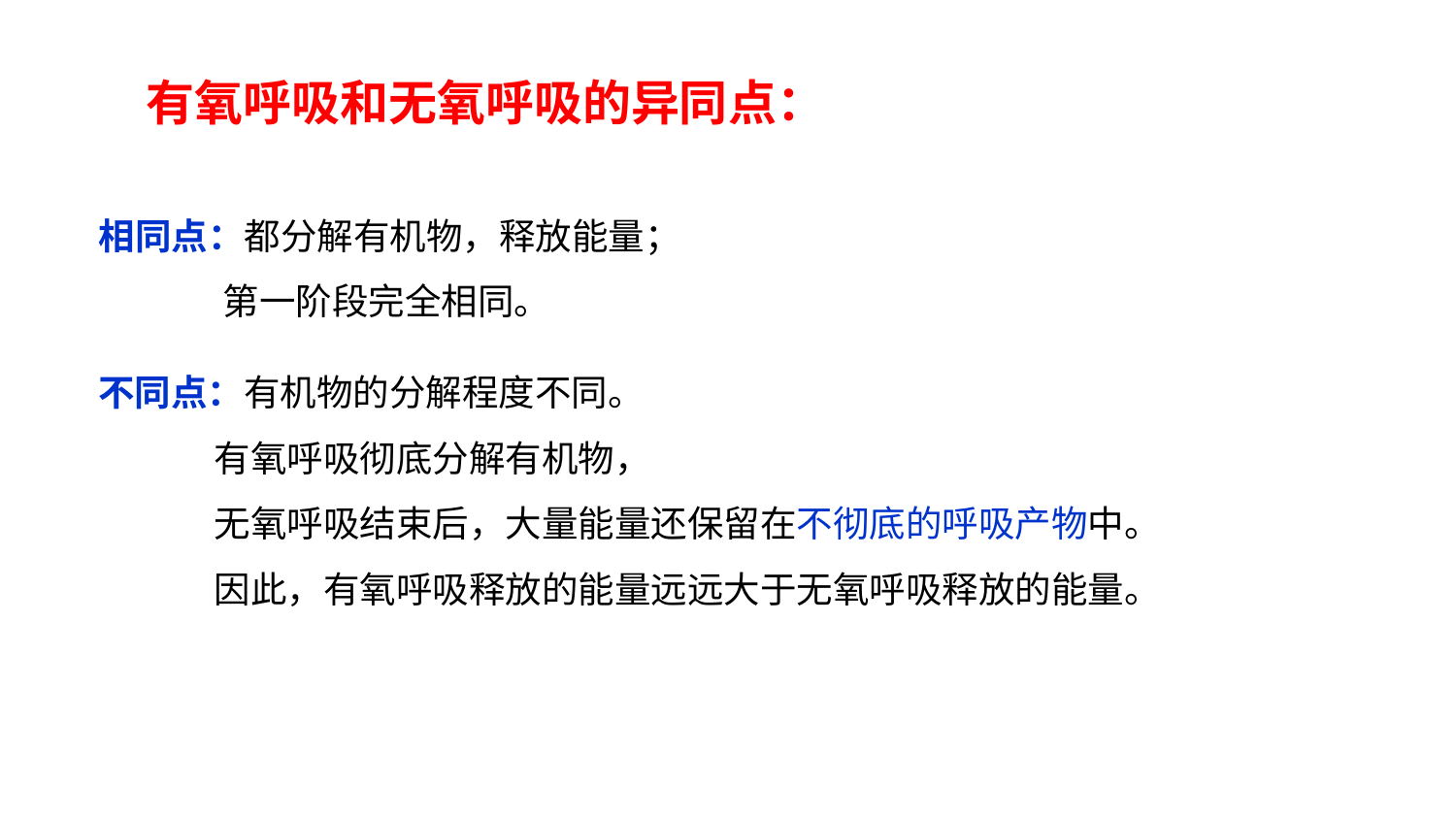

# 有氧呼吸和无氧呼吸的异同点：
相同点：都分解有机物，释放能量；
              第一阶段完全相同。
不同点：有机物的分解程度不同。
             有氧呼吸彻底分解有机物，
             无氧呼吸结束后，大量能量还保留在不彻底的呼吸产物中。
             因此，有氧呼吸释放的能量远远大于无氧呼吸释放的能量。